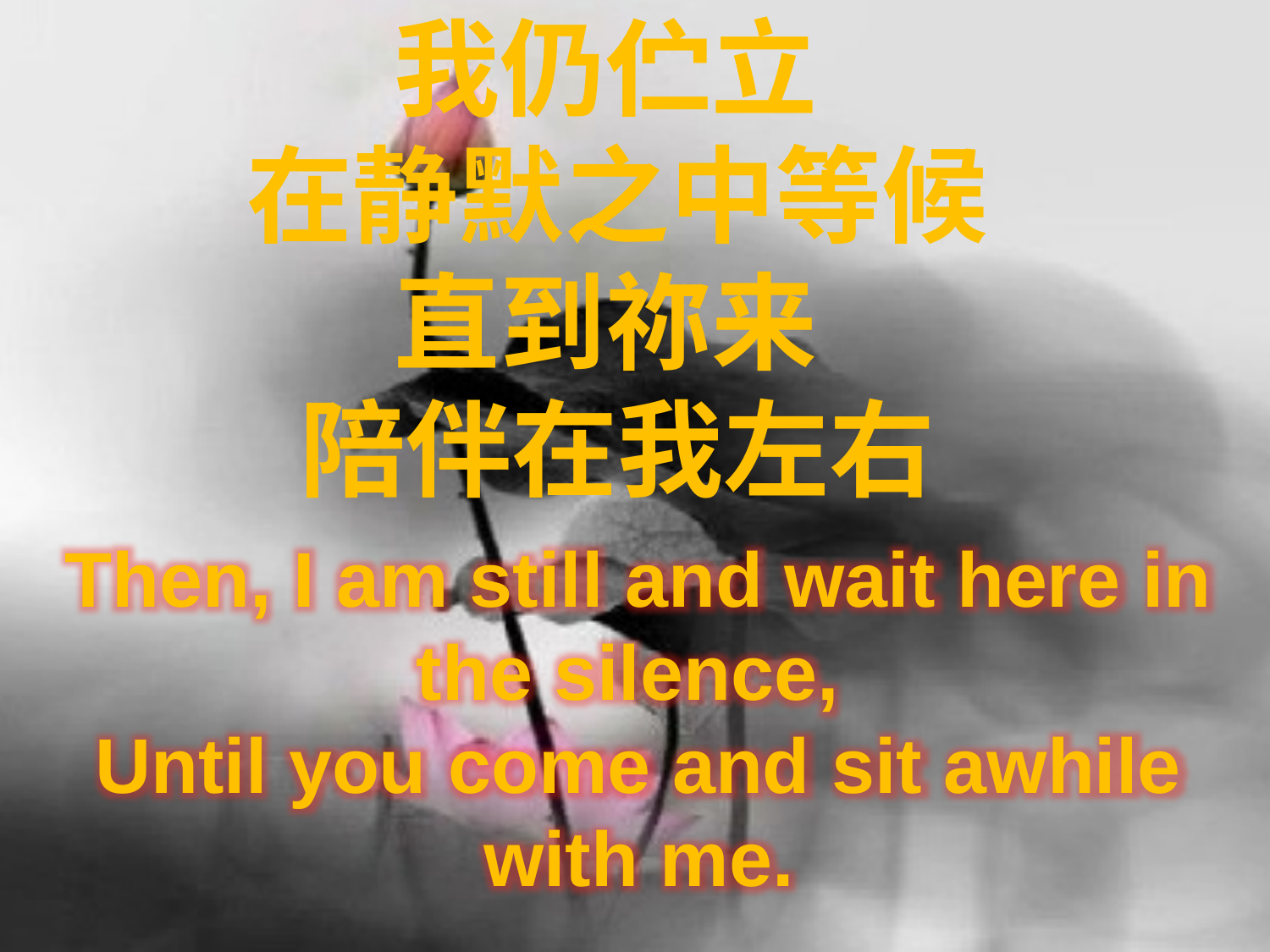

# 我仍伫立 在静默之中等候 直到祢来 陪伴在我左右
Then, I am still and wait here in the silence,
Until you come and sit awhile with me.